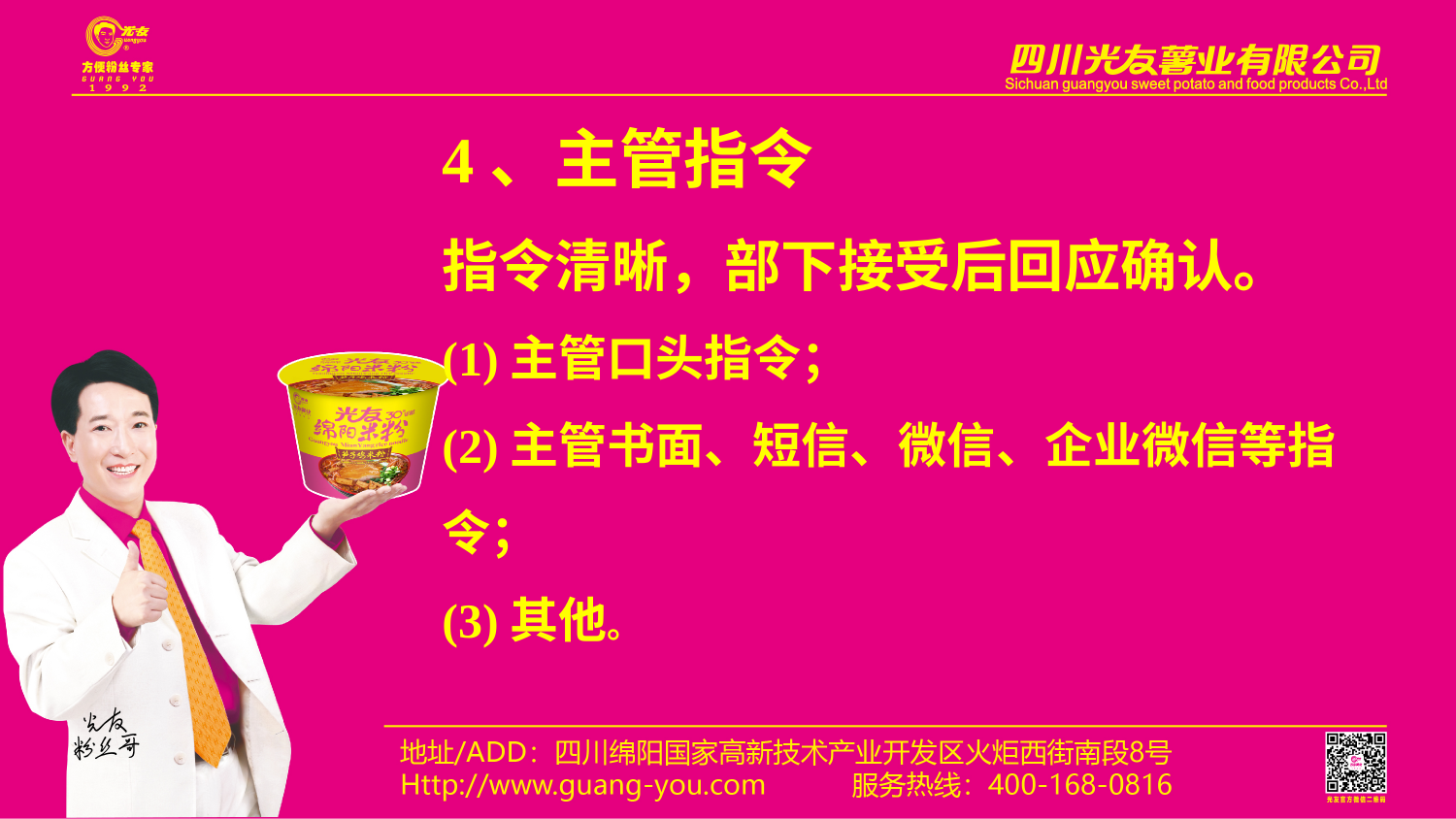

4、主管指令
指令清晰，部下接受后回应确认。
(1)主管口头指令；
(2)主管书面、短信、微信、企业微信等指令；
(3)其他。